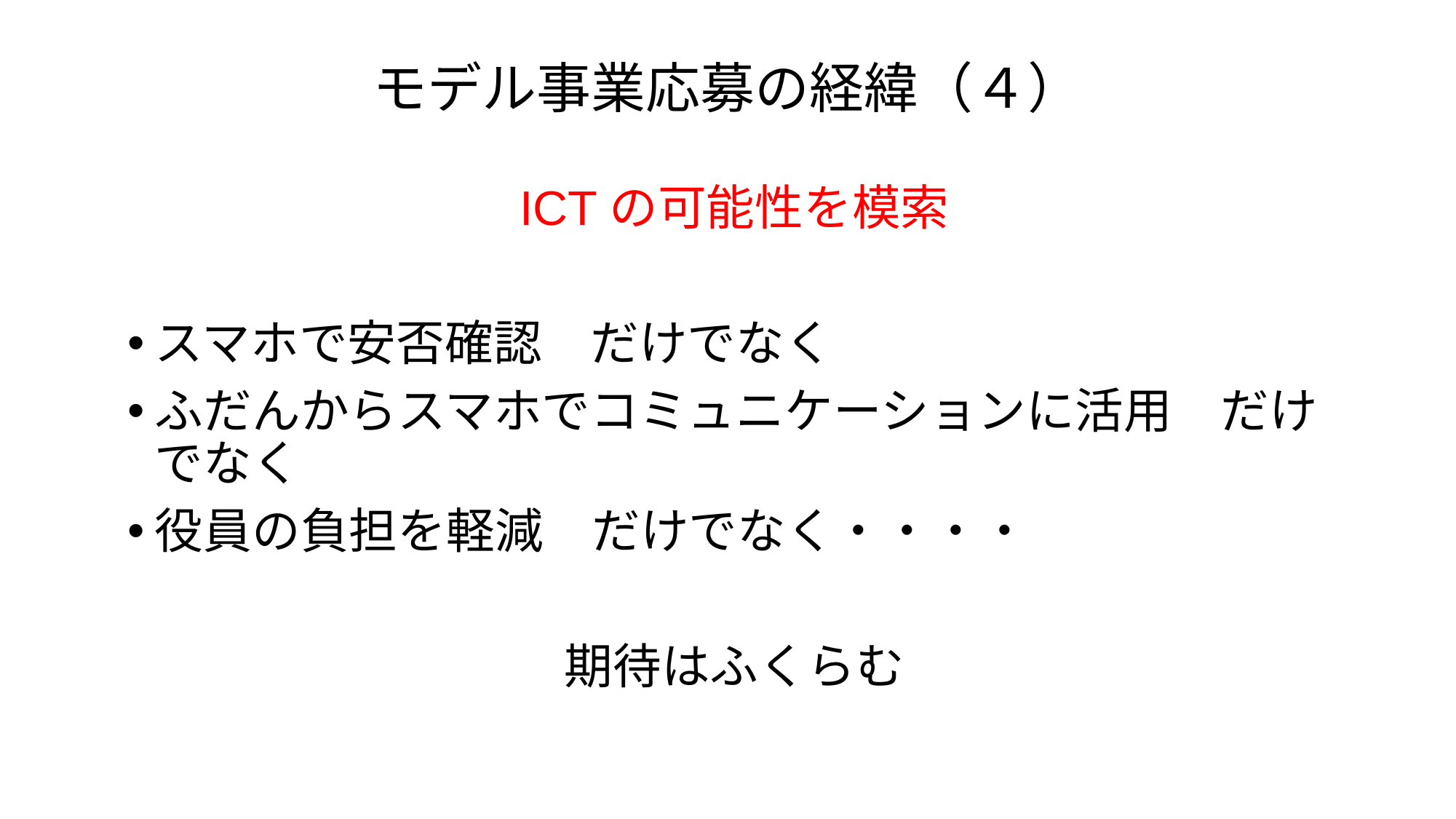

# モデル事業応募の経緯（４）
ICTの可能性を模索

スマホで安否確認　だけでなく
ふだんからスマホでコミュニケーションに活用　だけでなく
役員の負担を軽減　だけでなく・・・・

期待はふくらむ